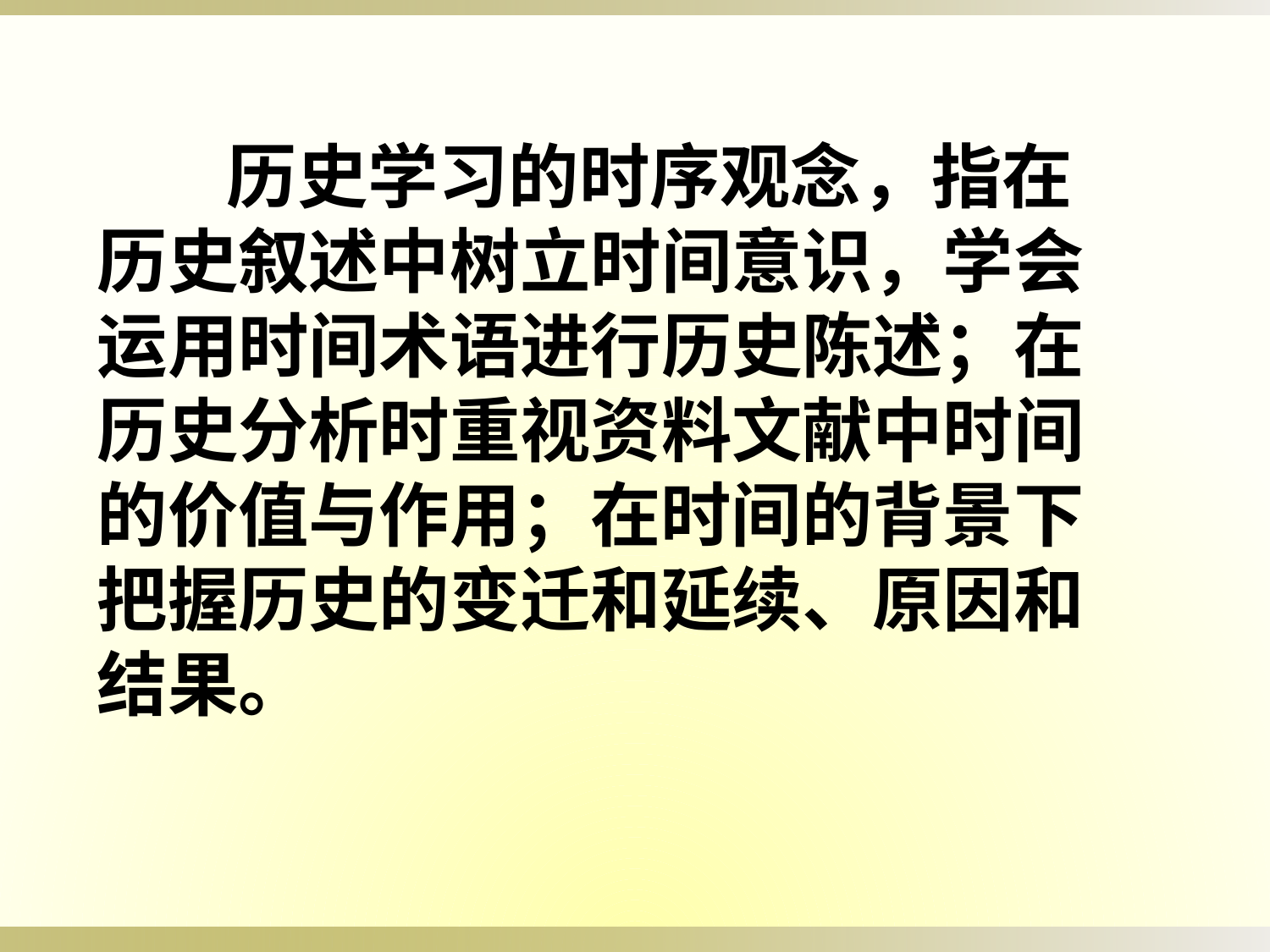

历史学习的时序观念，指在历史叙述中树立时间意识，学会运用时间术语进行历史陈述；在历史分析时重视资料文献中时间的价值与作用；在时间的背景下把握历史的变迁和延续、原因和结果。